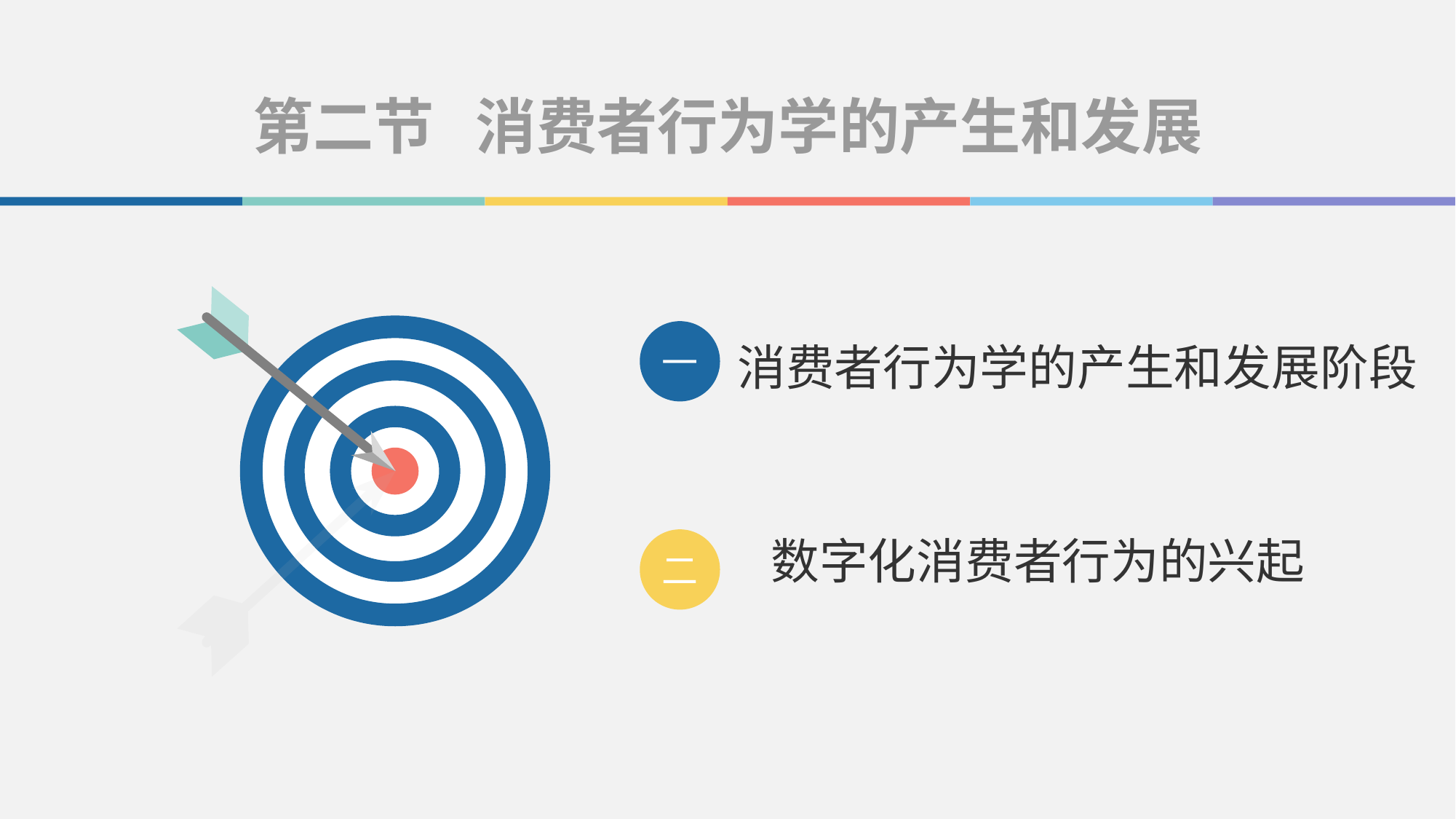

第二节   消费者行为学的产生和发展

一
消费者行为学的产生和发展阶段

二
数字化消费者行为的兴起